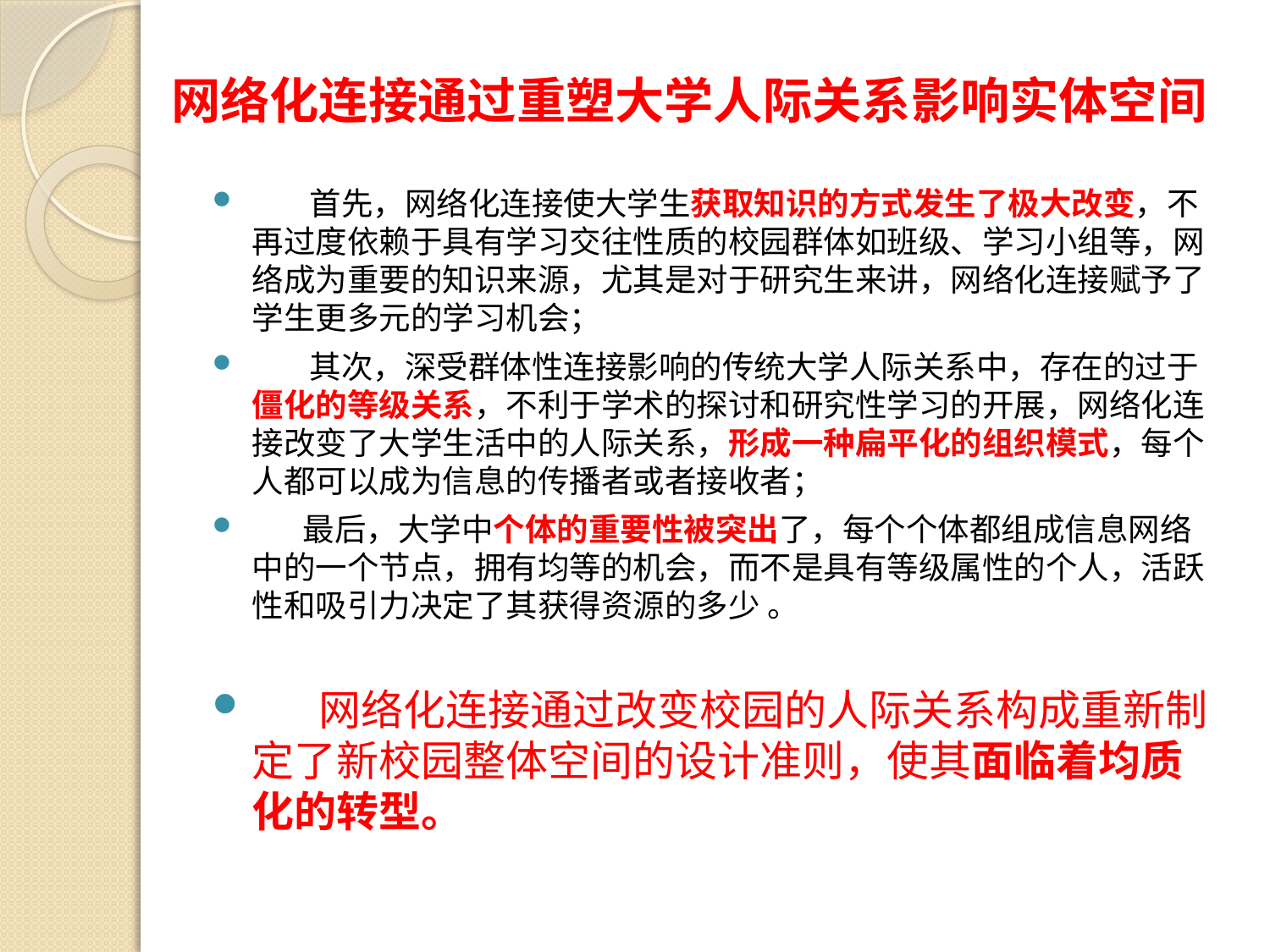

# 网络化连接通过重塑大学人际关系影响实体空间

       首先，网络化连接使大学生获取知识的方式发生了极大改变，不再过度依赖于具有学习交往性质的校园群体如班级、学习小组等，网络成为重要的知识来源，尤其是对于研究生来讲，网络化连接赋予了学生更多元的学习机会；
       其次，深受群体性连接影响的传统大学人际关系中，存在的过于僵化的等级关系，不利于学术的探讨和研究性学习的开展，网络化连接改变了大学生活中的人际关系，形成一种扁平化的组织模式，每个人都可以成为信息的传播者或者接收者；
      最后，大学中个体的重要性被突出了，每个个体都组成信息网络中的一个节点，拥有均等的机会，而不是具有等级属性的个人，活跃性和吸引力决定了其获得资源的多少 。

      网络化连接通过改变校园的人际关系构成重新制定了新校园整体空间的设计准则，使其面临着均质化的转型。